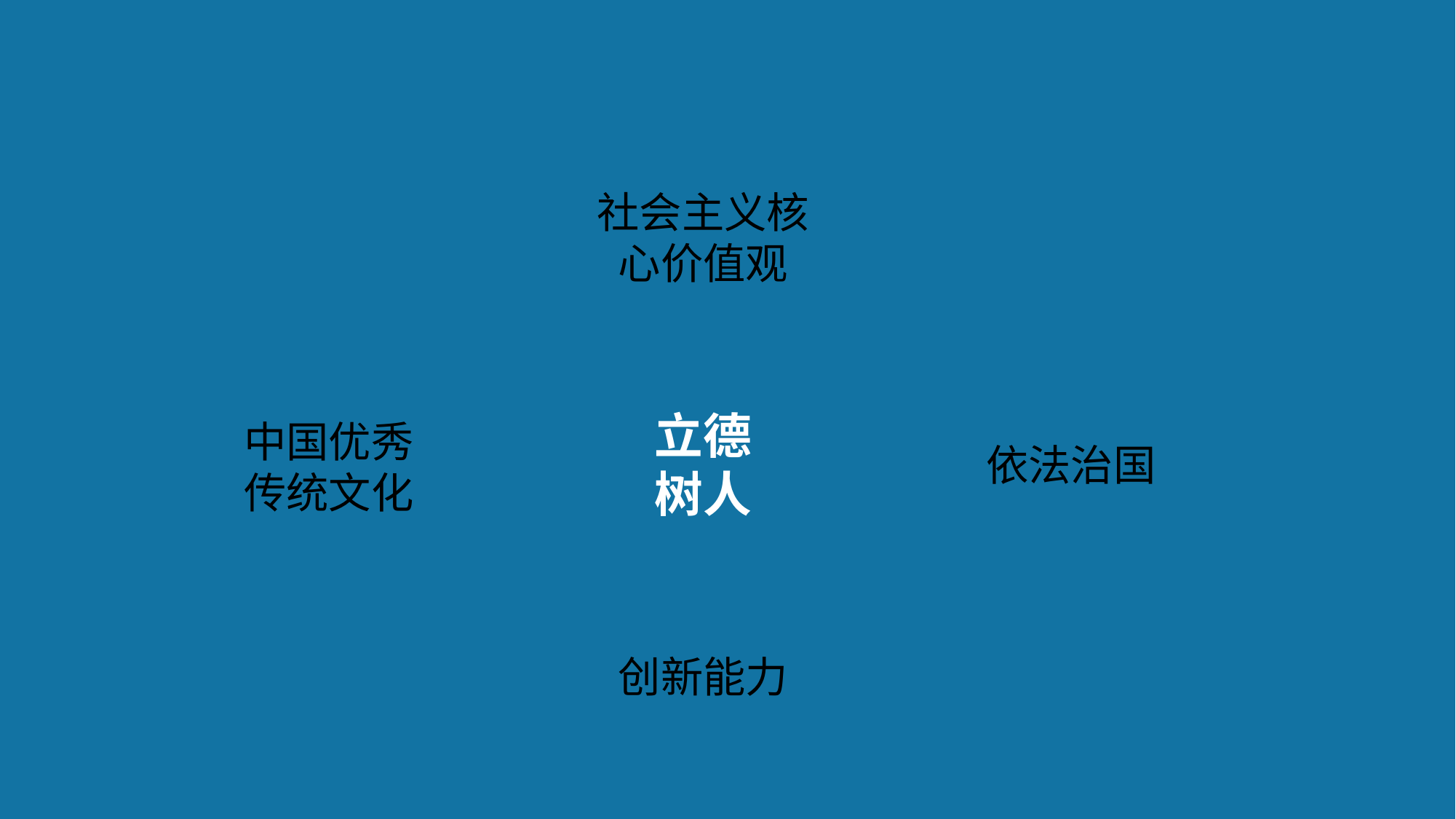

政策：一点四面
社会主义核心价值观

立德
树人

中国优秀传统文化
依法治国
创新能力